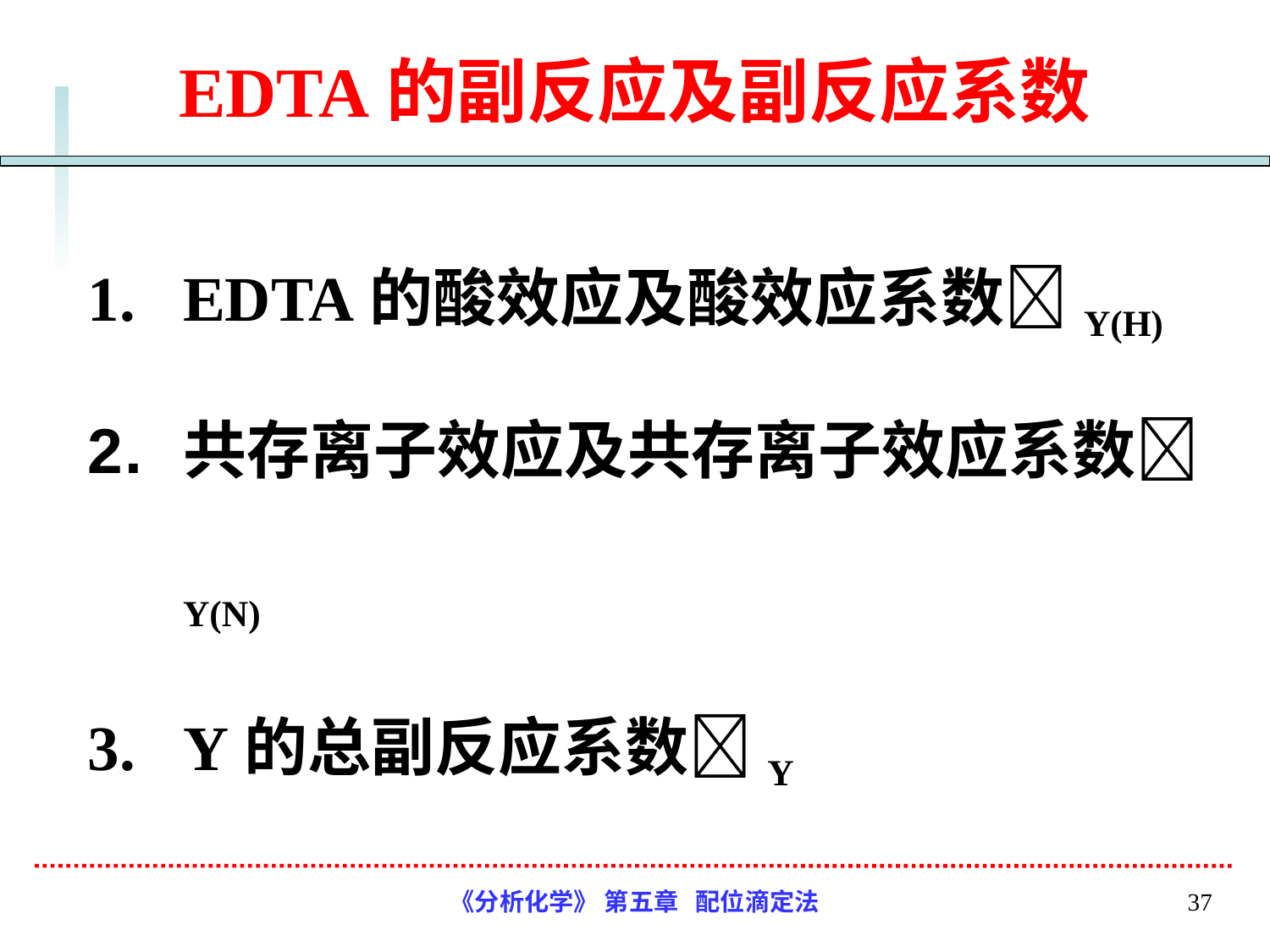

# EDTA的副反应及副反应系数
EDTA的酸效应及酸效应系数αY(H)
共存离子效应及共存离子效应系数αY(N)
Y的总副反应系数αY
《分析化学》 第五章   配位滴定法
37